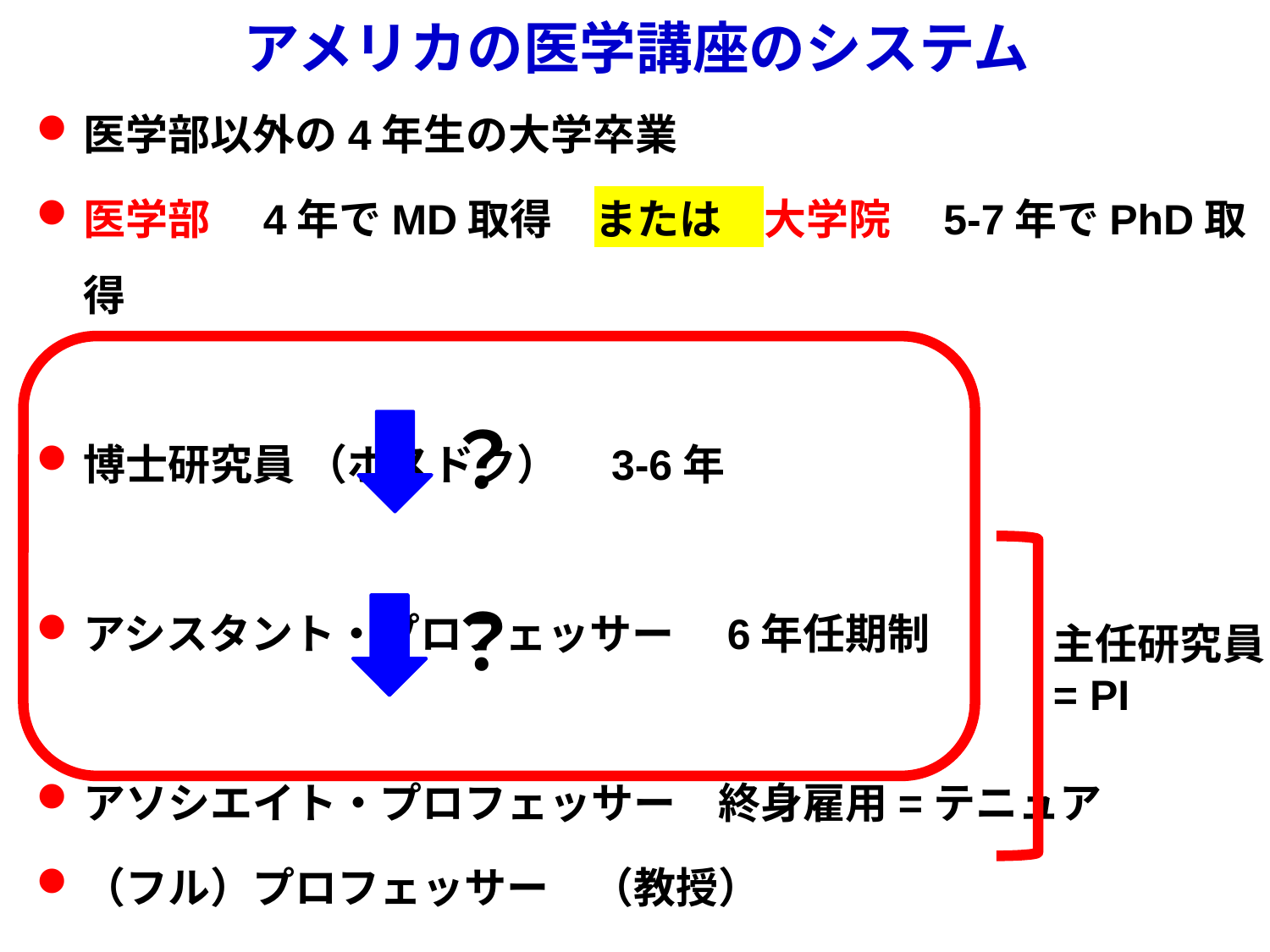

アメリカの医学講座のシステム
医学部以外の4年生の大学卒業
医学部　4年でMD取得　または　大学院　5-7年でPhD取得

博士研究員 （ポスドク）　3-6年

アシスタント・プロフェッサー　6年任期制

アソシエイト・プロフェッサー　終身雇用=テニュア
（フル）プロフェッサー　（教授）

？

主任研究員
= PI
？